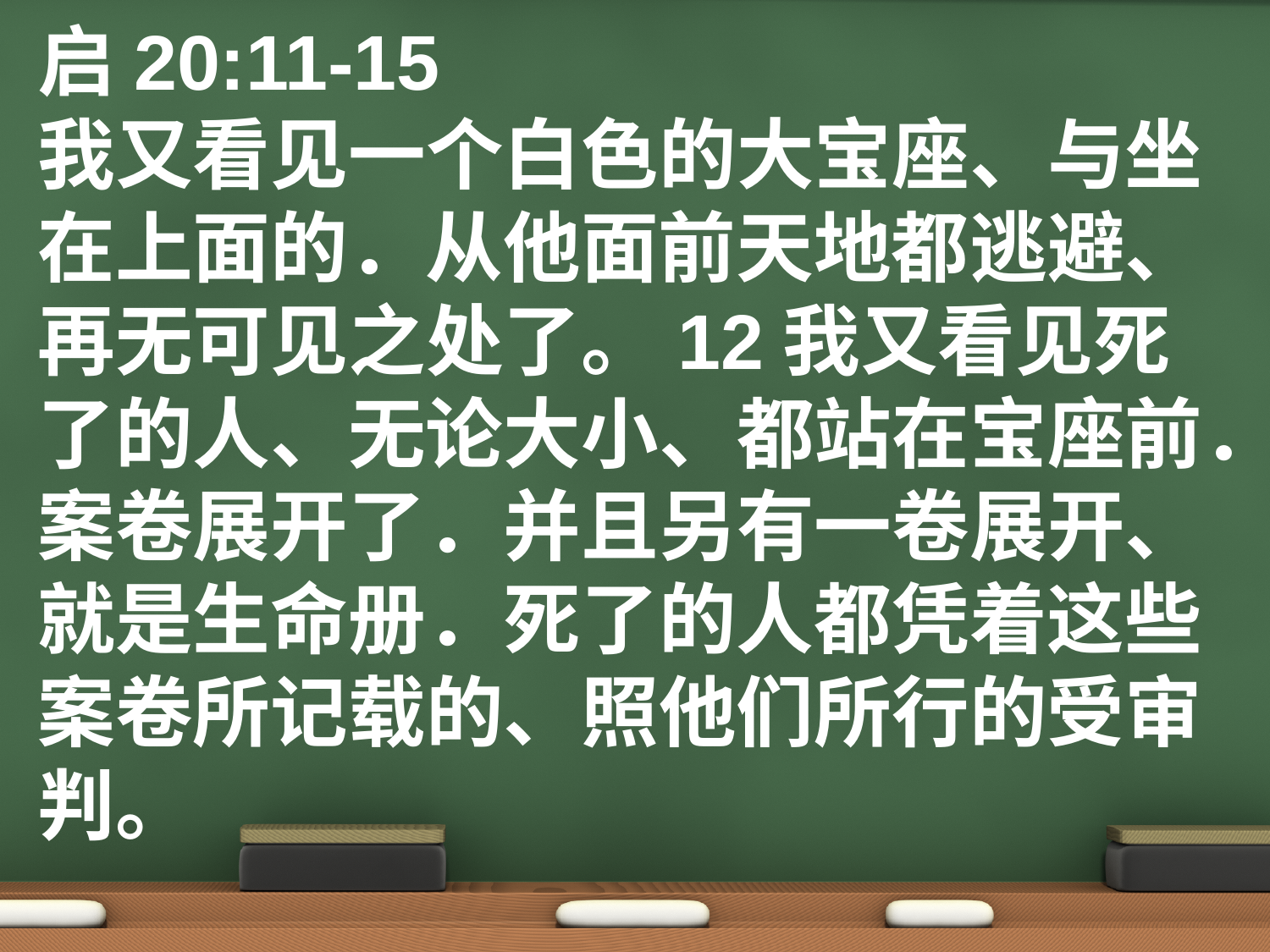

启20:11-15
我又看见一个白色的大宝座、与坐在上面的．从他面前天地都逃避、再无可见之处了。12我又看见死了的人、无论大小、都站在宝座前．案卷展开了．并且另有一卷展开、就是生命册．死了的人都凭着这些案卷所记载的、照他们所行的受审判。